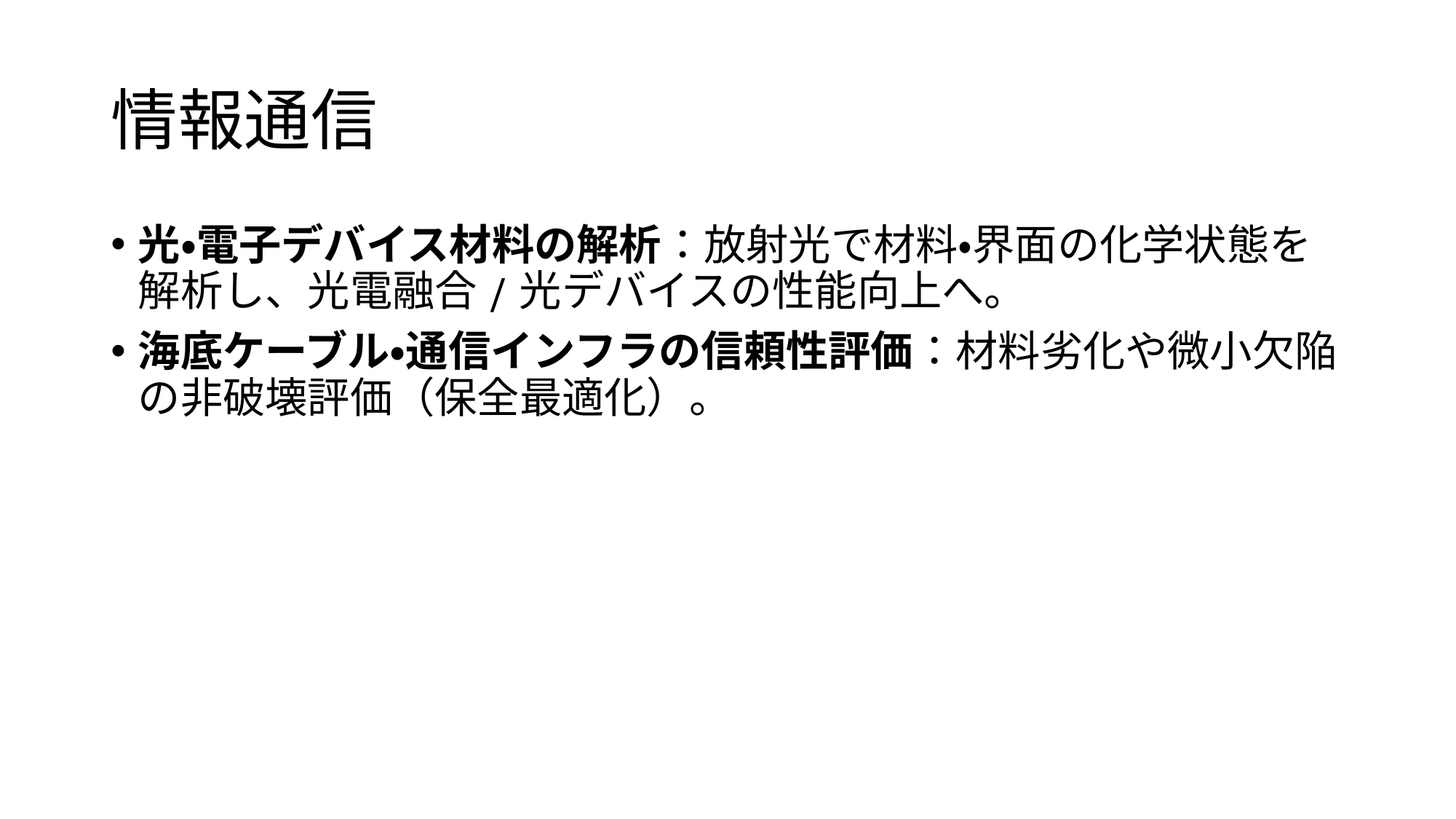

# 情報通信
光・電子デバイス材料の解析：放射光で材料・界面の化学状態を解析し、光電融合/光デバイスの性能向上へ。
海底ケーブル・通信インフラの信頼性評価：材料劣化や微小欠陥の非破壊評価（保全最適化）。